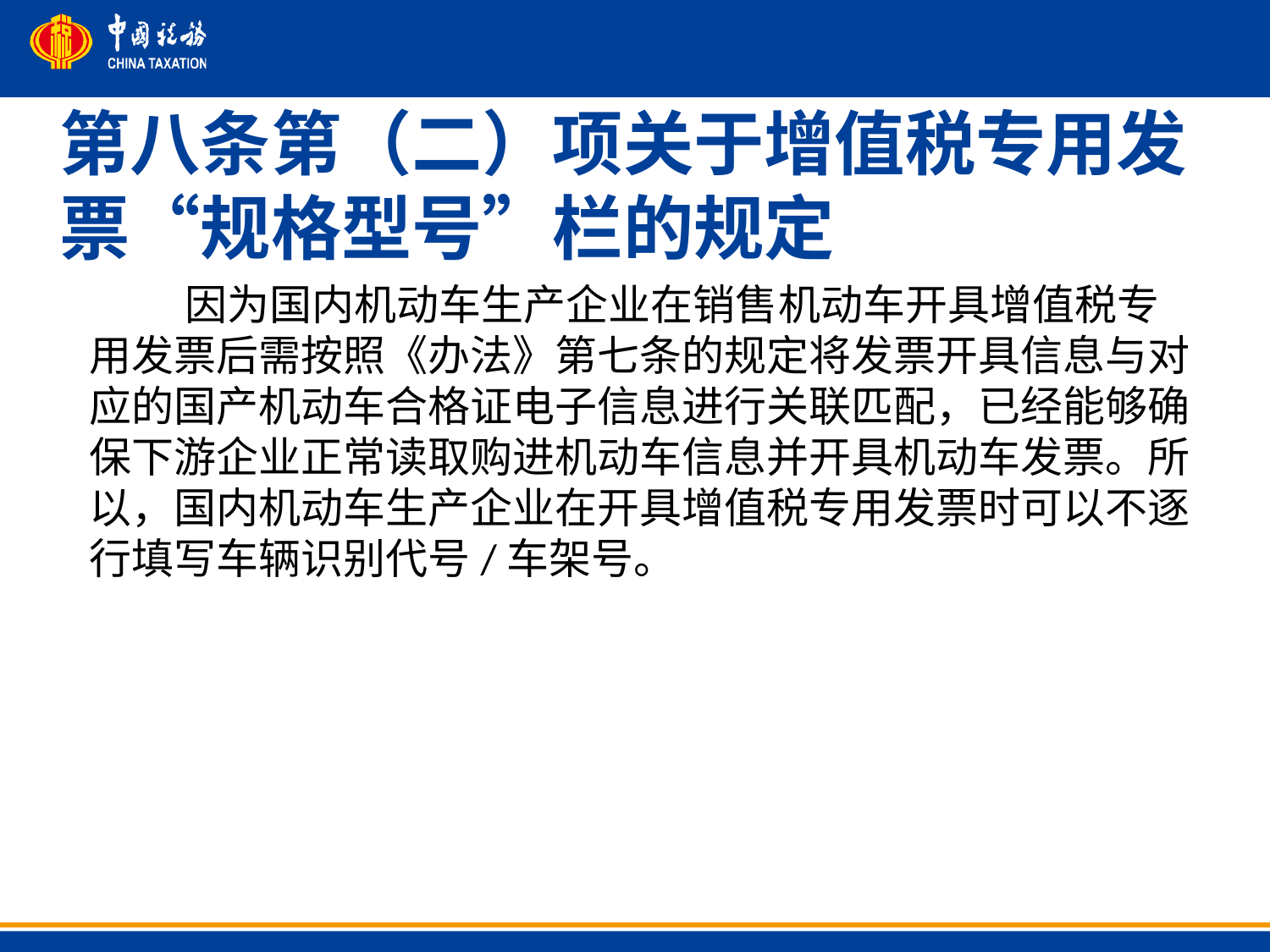

# 第八条第（二）项关于增值税专用发票“规格型号”栏的规定
         因为国内机动车生产企业在销售机动车开具增值税专用发票后需按照《办法》第七条的规定将发票开具信息与对应的国产机动车合格证电子信息进行关联匹配，已经能够确保下游企业正常读取购进机动车信息并开具机动车发票。所以，国内机动车生产企业在开具增值税专用发票时可以不逐行填写车辆识别代号/车架号。